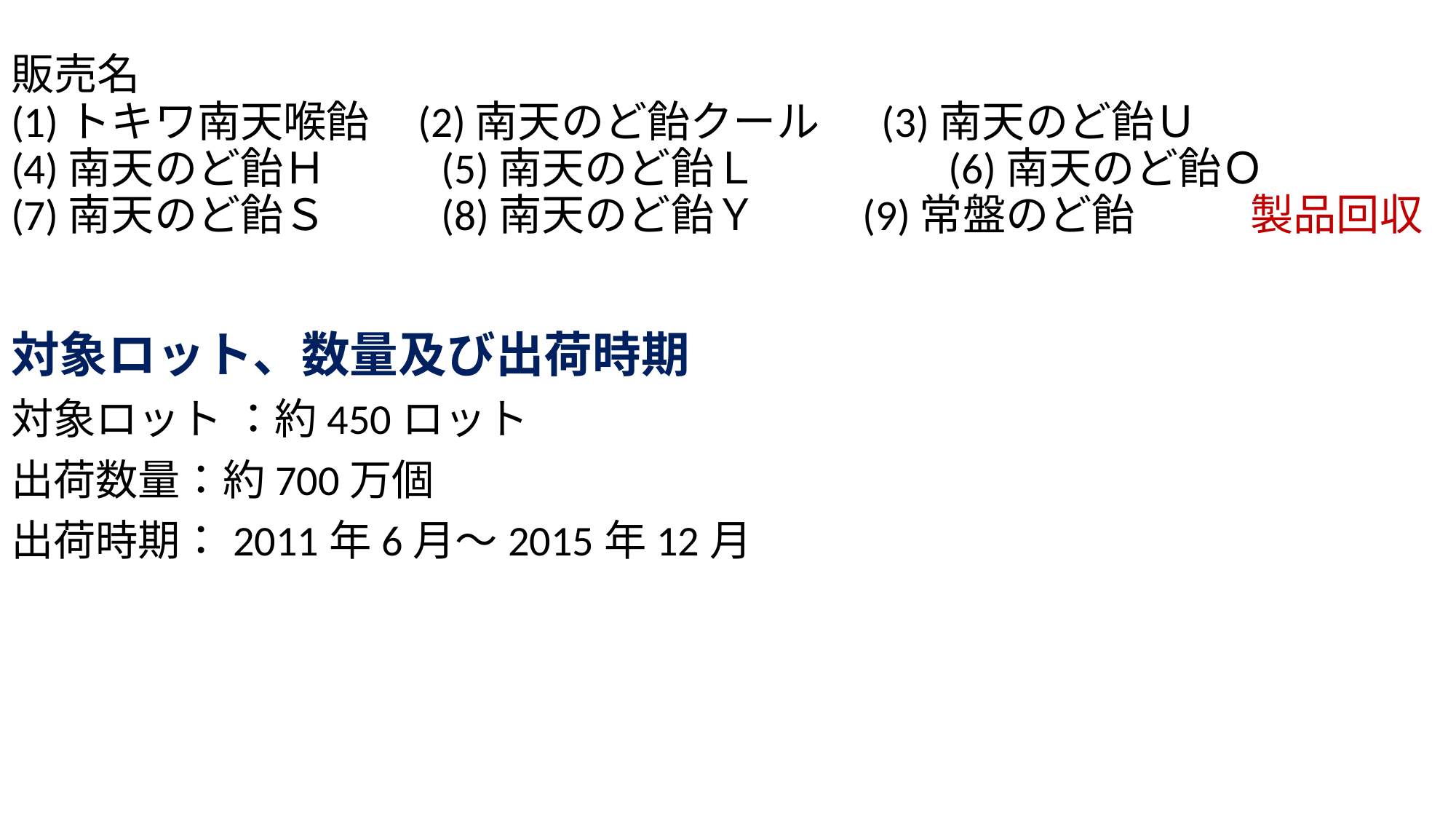

# 販売名 (1)トキワ南天喉飴    (2)南天のど飴クール　 (3)南天のど飴Ｕ (4)南天のど飴Ｈ　　  (5)南天のど飴Ｌ　　　　 (6)南天のど飴Ｏ (7)南天のど飴Ｓ　　  (8)南天のど飴Ｙ　　 (9)常盤のど飴  　　 製品回収
対象ロット、数量及び出荷時期
対象ロット ：約450ロット
出荷数量：約700万個
出荷時期：2011年6月～2015年12月